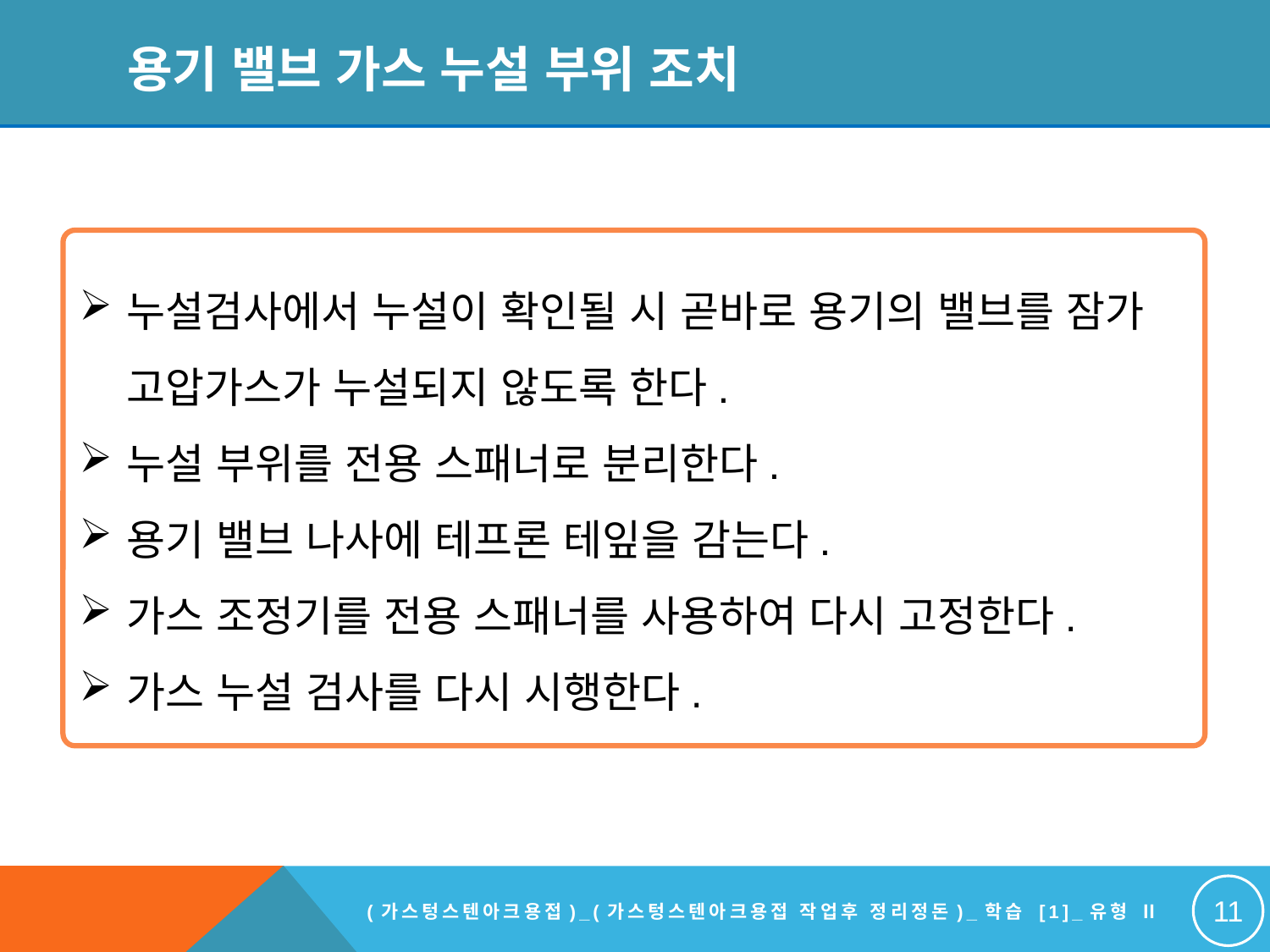

# 용기 밸브 가스 누설 부위 조치

누설검사에서 누설이 확인될 시 곧바로 용기의 밸브를 잠가 고압가스가 누설되지 않도록 한다.
누설 부위를 전용 스패너로 분리한다.
용기 밸브 나사에 테프론 테잎을 감는다.
가스 조정기를 전용 스패너를 사용하여 다시 고정한다.
가스 누설 검사를 다시 시행한다.
11
(가스텅스텐아크용접)_(가스텅스텐아크용접 작업후 정리정돈)_학습 [1]_유형 Ⅱ